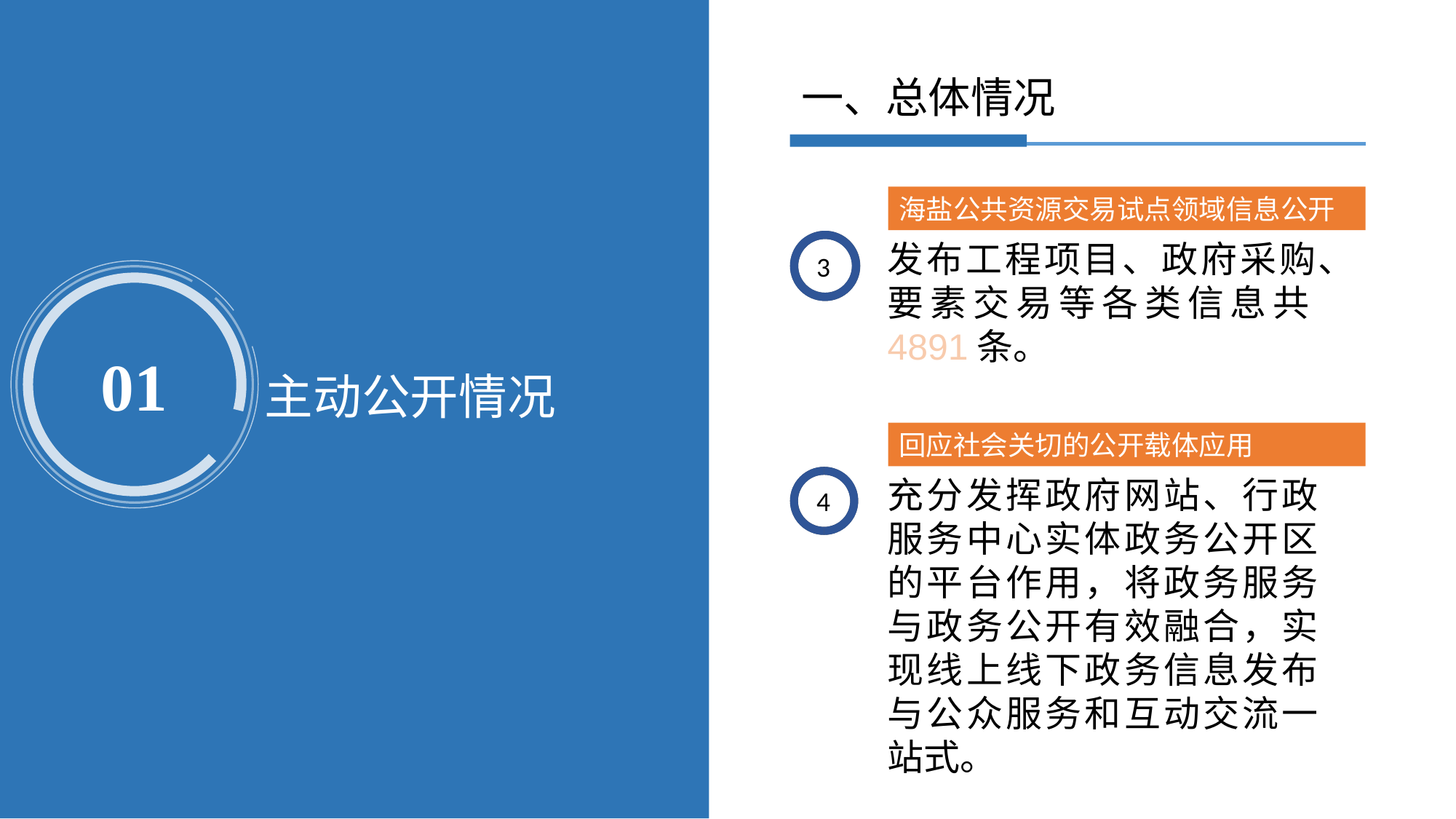

一、总体情况

海盐公共资源交易试点领域信息公开

发布工程项目、政府采购、要素交易等各类信息共4891条。
3

01
主动公开情况
回应社会关切的公开载体应用

充分发挥政府网站、行政服务中心实体政务公开区的平台作用，将政务服务与政务公开有效融合，实现线上线下政务信息发布与公众服务和互动交流一站式。
4